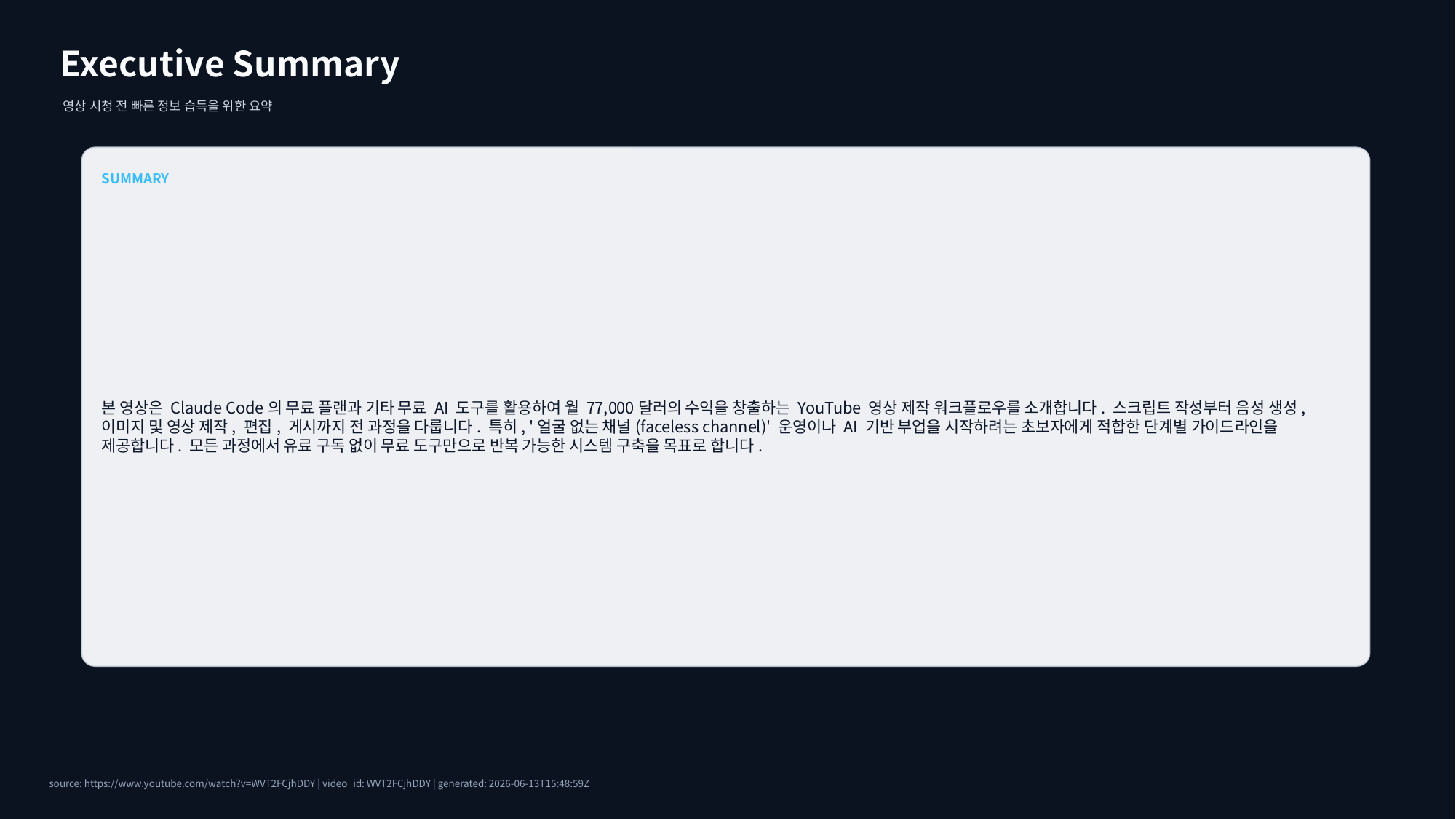

Executive Summary
영상 시청 전 빠른 정보 습득을 위한 요약

SUMMARY
본 영상은 Claude Code의 무료 플랜과 기타 무료 AI 도구를 활용하여 월 77,000달러의 수익을 창출하는 YouTube 영상 제작 워크플로우를 소개합니다. 스크립트 작성부터 음성 생성, 이미지 및 영상 제작, 편집, 게시까지 전 과정을 다룹니다. 특히, '얼굴 없는 채널(faceless channel)' 운영이나 AI 기반 부업을 시작하려는 초보자에게 적합한 단계별 가이드라인을 제공합니다. 모든 과정에서 유료 구독 없이 무료 도구만으로 반복 가능한 시스템 구축을 목표로 합니다.
source: https://www.youtube.com/watch?v=WVT2FCjhDDY | video_id: WVT2FCjhDDY | generated: 2026-06-13T15:48:59Z